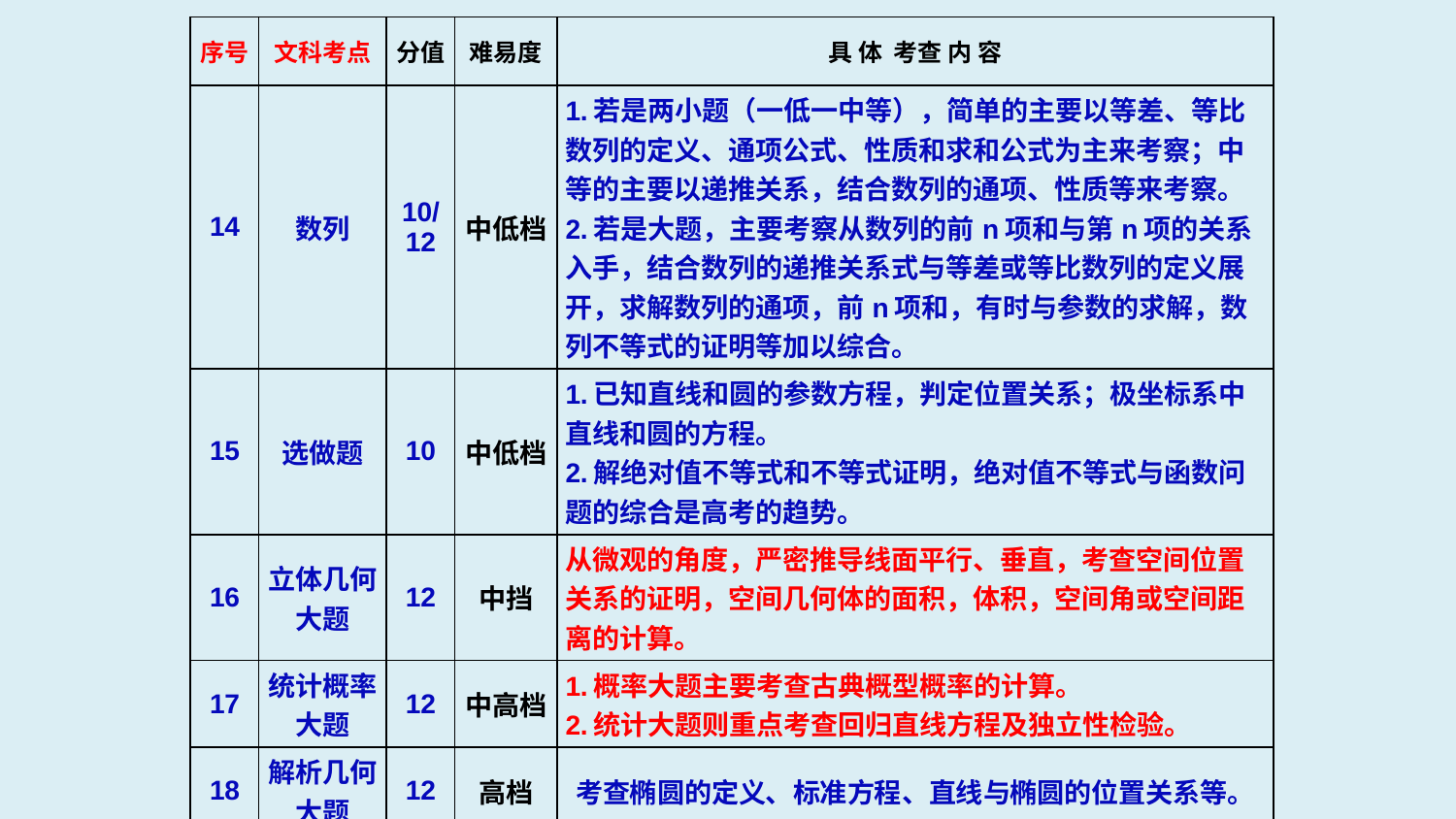

| 序号 | 文科考点 | 分值 | 难易度 | 具 体 考查 内 容 |
| --- | --- | --- | --- | --- |
| 14 | 数列 | 10/12 | 中低档 | 1.若是两小题（一低一中等），简单的主要以等差、等比数列的定义、通项公式、性质和求和公式为主来考察；中等的主要以递推关系，结合数列的通项、性质等来考察。 2.若是大题，主要考察从数列的前n项和与第n项的关系入手，结合数列的递推关系式与等差或等比数列的定义展开，求解数列的通项，前n项和，有时与参数的求解，数列不等式的证明等加以综合。 |
| 15 | 选做题 | 10 | 中低档 | 1.已知直线和圆的参数方程，判定位置关系；极坐标系中直线和圆的方程。 2.解绝对值不等式和不等式证明，绝对值不等式与函数问题的综合是高考的趋势。 |
| 16 | 立体几何大题 | 12 | 中挡 | 从微观的角度，严密推导线面平行、垂直，考查空间位置关系的证明，空间几何体的面积，体积，空间角或空间距离的计算。 |
| 17 | 统计概率大题 | 12 | 中高档 | 1.概率大题主要考查古典概型概率的计算。 2.统计大题则重点考查回归直线方程及独立性检验。 |
| 18 | 解析几何大题 | 12 | 高档 | 考查椭圆的定义、标准方程、直线与椭圆的位置关系等。 |
| 19 | 导数大题 | 12 | 高档 | 以导数的应用为主，主要考查导数、含参数不等式、方程、探索性等发面的综合应用。 |